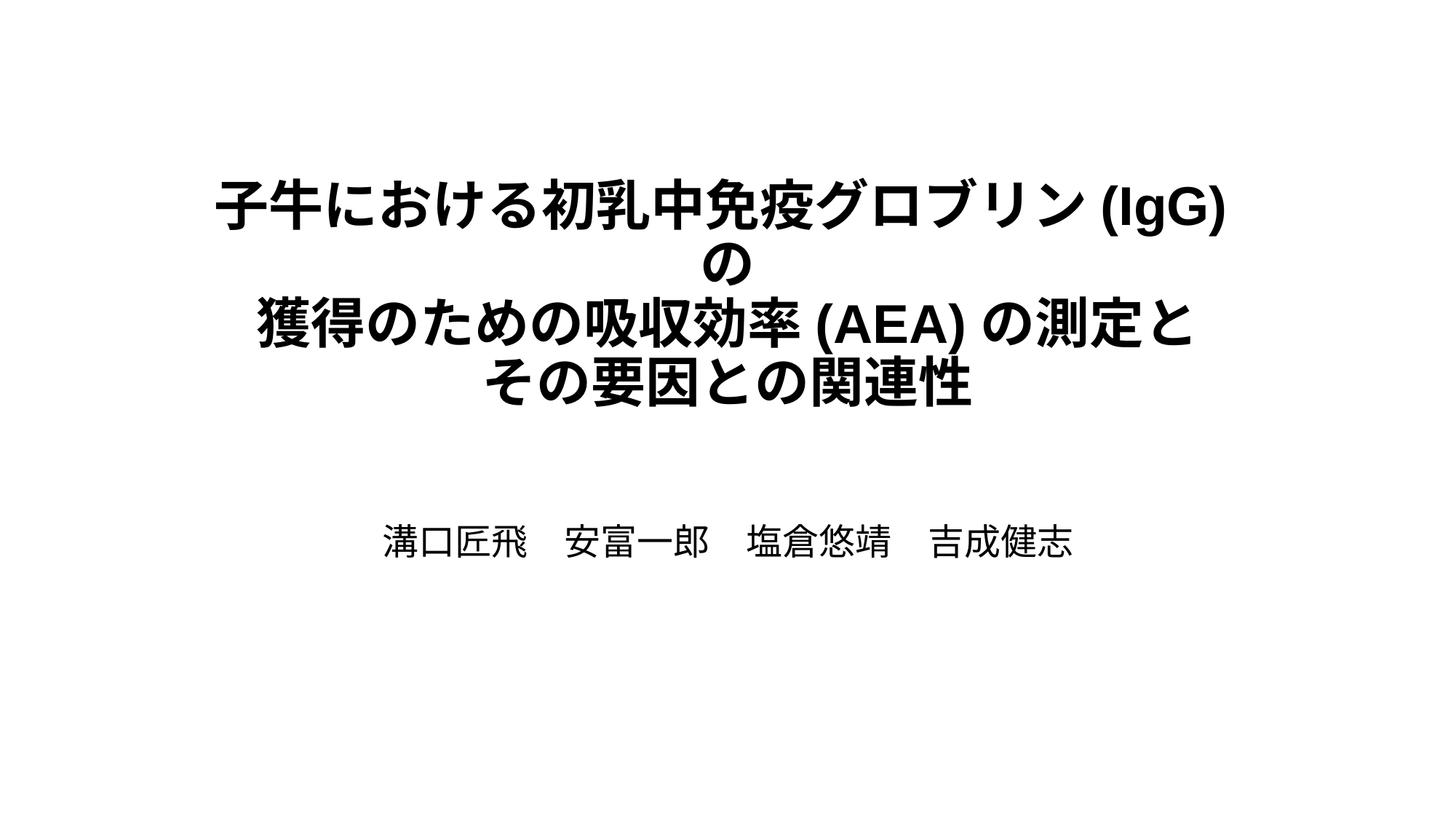

# 子牛における初乳中免疫グロブリン(IgG)の 獲得のための吸収効率(AEA)の測定と その要因との関連性
溝口匠飛　安富一郎　塩倉悠靖　吉成健志